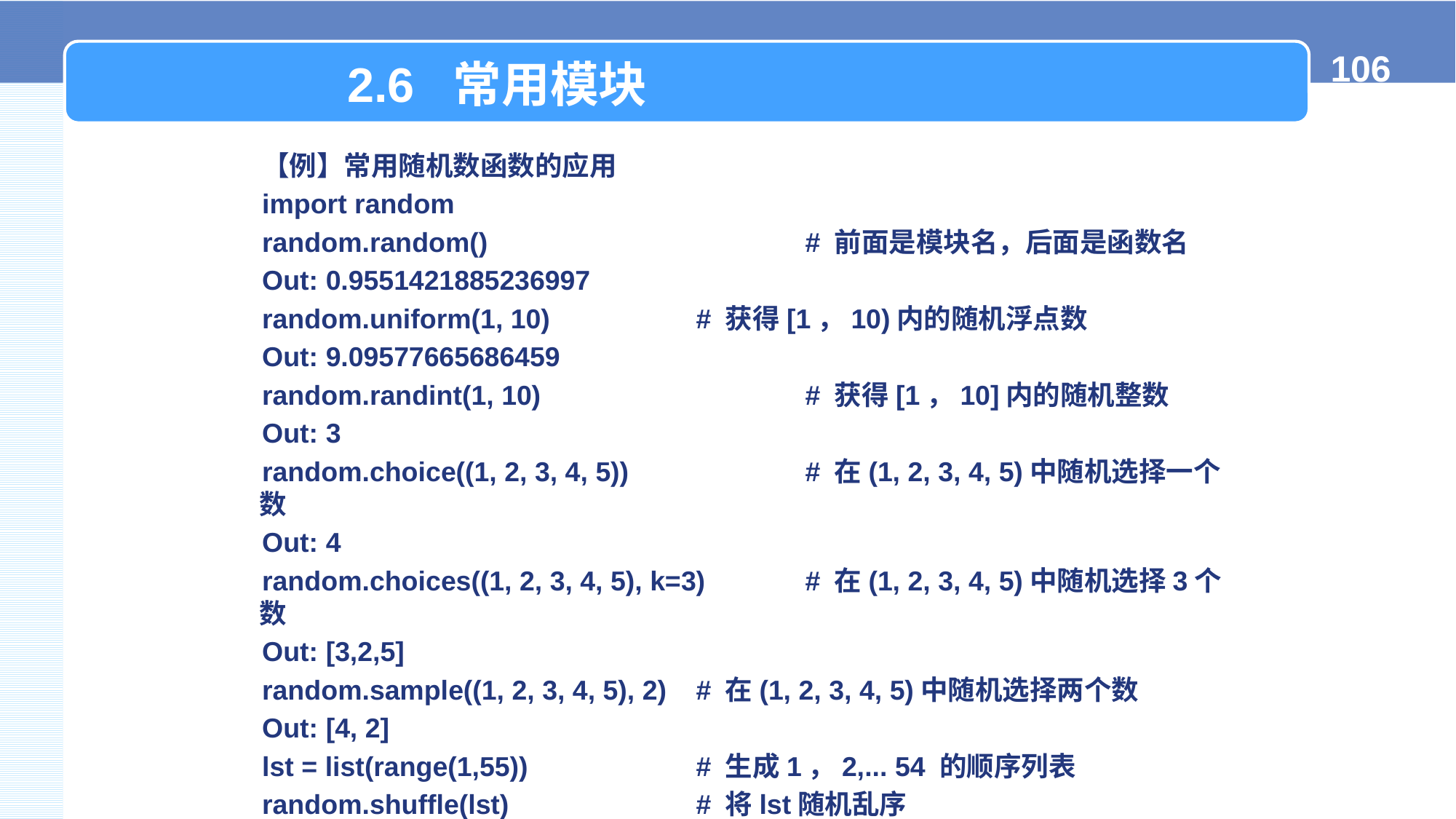

2.6  常用模块
【例】常用随机数函数的应用
import random
random.random()    			# 前面是模块名，后面是函数名
Out: 0.9551421885236997
random.uniform(1, 10)		# 获得[1，10)内的随机浮点数
Out: 9.09577665686459
random.randint(1, 10)			# 获得[1，10]内的随机整数
Out: 3
random.choice((1, 2, 3, 4, 5))		# 在(1, 2, 3, 4, 5)中随机选择一个数
Out: 4
random.choices((1, 2, 3, 4, 5), k=3)	# 在(1, 2, 3, 4, 5)中随机选择3个数
Out: [3,2,5]
random.sample((1, 2, 3, 4, 5), 2)	# 在(1, 2, 3, 4, 5)中随机选择两个数
Out: [4, 2]
lst = list(range(1,55))     		# 生成1，2,... 54 的顺序列表
random.shuffle(lst)       		# 将lst随机乱序